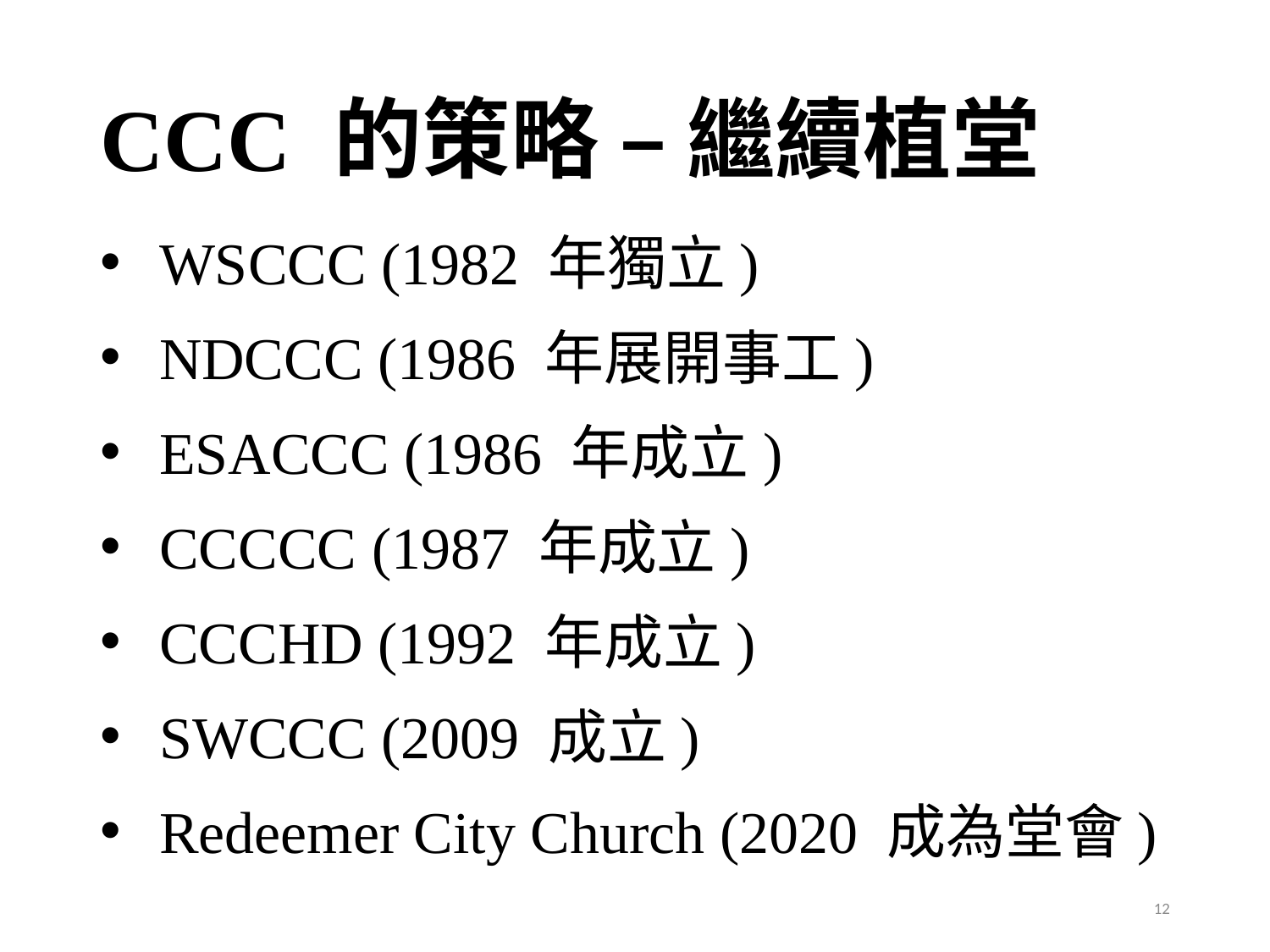

# CCC 的策略 – 繼續植堂
WSCCC (1982 年獨立)
NDCCC (1986 年展開事工)
ESACCC (1986 年成立)
CCCCC (1987 年成立)
CCCHD (1992 年成立)
SWCCC (2009 成立)
Redeemer City Church (2020 成為堂會)
12